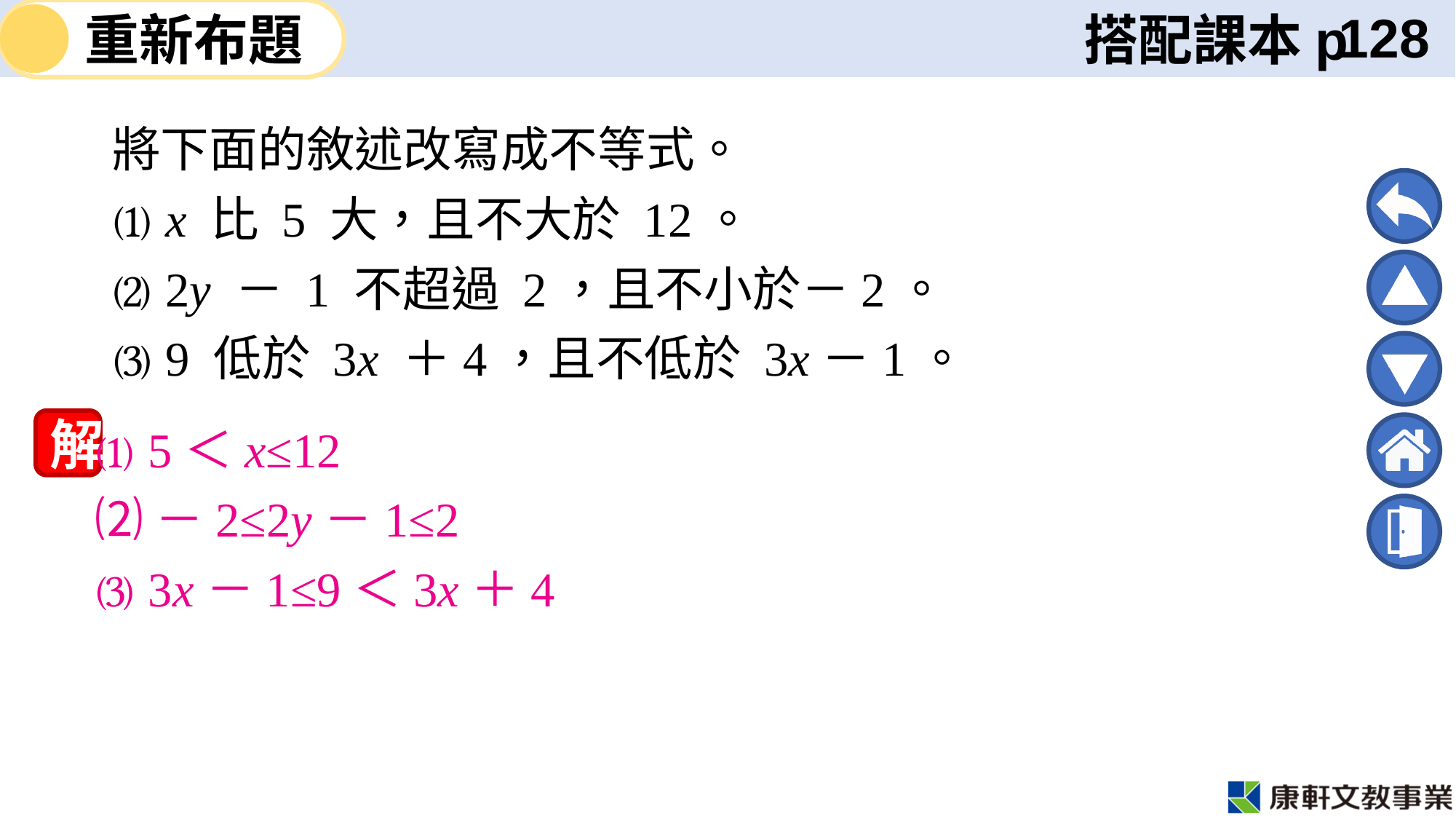

128
將下面的敘述改寫成不等式。
⑴ x 比 5 大，且不大於 12。
⑵ 2y － 1 不超過 2，且不小於－2。
⑶ 9 低於 3x ＋4，且不低於 3x－1。

⑴ 5＜x≤12
⑵－2≤2y－1≤2
⑶ 3x－1≤9＜3x＋4
解